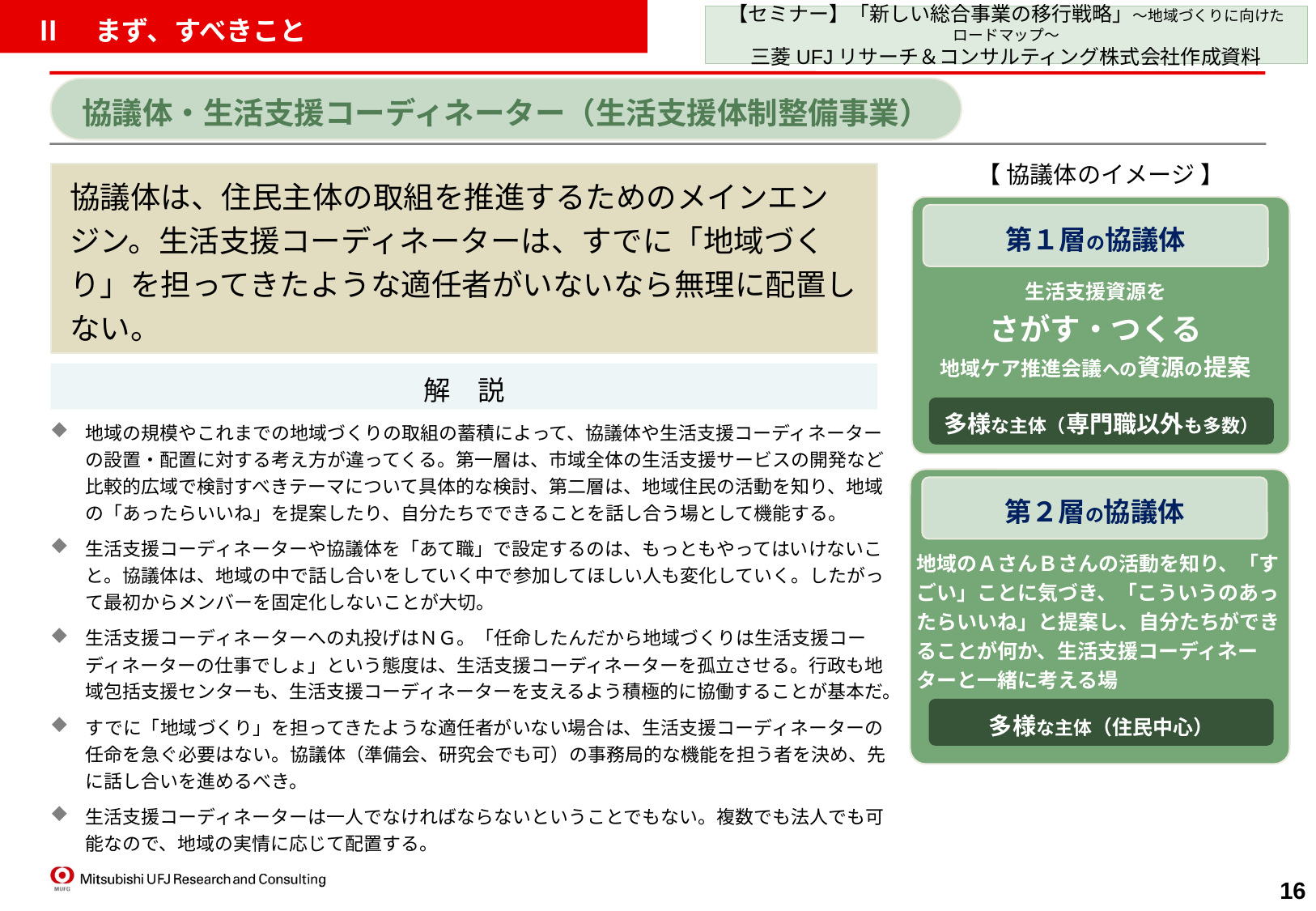

Ⅱ 　まず、すべきこと
【セミナー】「新しい総合事業の移行戦略」～地域づくりに向けたロードマップ～
三菱UFJリサーチ＆コンサルティング株式会社作成資料
協議体・生活支援コーディネーター（生活支援体制整備事業）
【 協議体のイメージ 】
協議体は、住民主体の取組を推進するためのメインエンジン。生活支援コーディネーターは、すでに「地域づくり」を担ってきたような適任者がいないなら無理に配置しない。

第１層の協議体
生活支援資源を
さがす・つくる
地域ケア推進会議への資源の提案
解　説
多様な主体（専門職以外も多数）
地域の規模やこれまでの地域づくりの取組の蓄積によって、協議体や生活支援コーディネーターの設置・配置に対する考え方が違ってくる。第一層は、市域全体の生活支援サービスの開発など比較的広域で検討すべきテーマについて具体的な検討、第二層は、地域住民の活動を知り、地域の「あったらいいね」を提案したり、自分たちでできることを話し合う場として機能する。
生活支援コーディネーターや協議体を「あて職」で設定するのは、もっともやってはいけないこと。協議体は、地域の中で話し合いをしていく中で参加してほしい人も変化していく。したがって最初からメンバーを固定化しないことが大切。
生活支援コーディネーターへの丸投げはＮＧ。「任命したんだから地域づくりは生活支援コーディネーターの仕事でしょ」という態度は、生活支援コーディネーターを孤立させる。行政も地域包括支援センターも、生活支援コーディネーターを支えるよう積極的に協働することが基本だ。
すでに「地域づくり」を担ってきたような適任者がいない場合は、生活支援コーディネーターの任命を急ぐ必要はない。協議体（準備会、研究会でも可）の事務局的な機能を担う者を決め、先に話し合いを進めるべき。
生活支援コーディネーターは一人でなければならないということでもない。複数でも法人でも可能なので、地域の実情に応じて配置する。

第２層の協議体
地域のＡさんＢさんの活動を知り、「すごい」ことに気づき、「こういうのあったらいいね」と提案し、自分たちができることが何か、生活支援コーディネーターと一緒に考える場
多様な主体（住民中心）

16